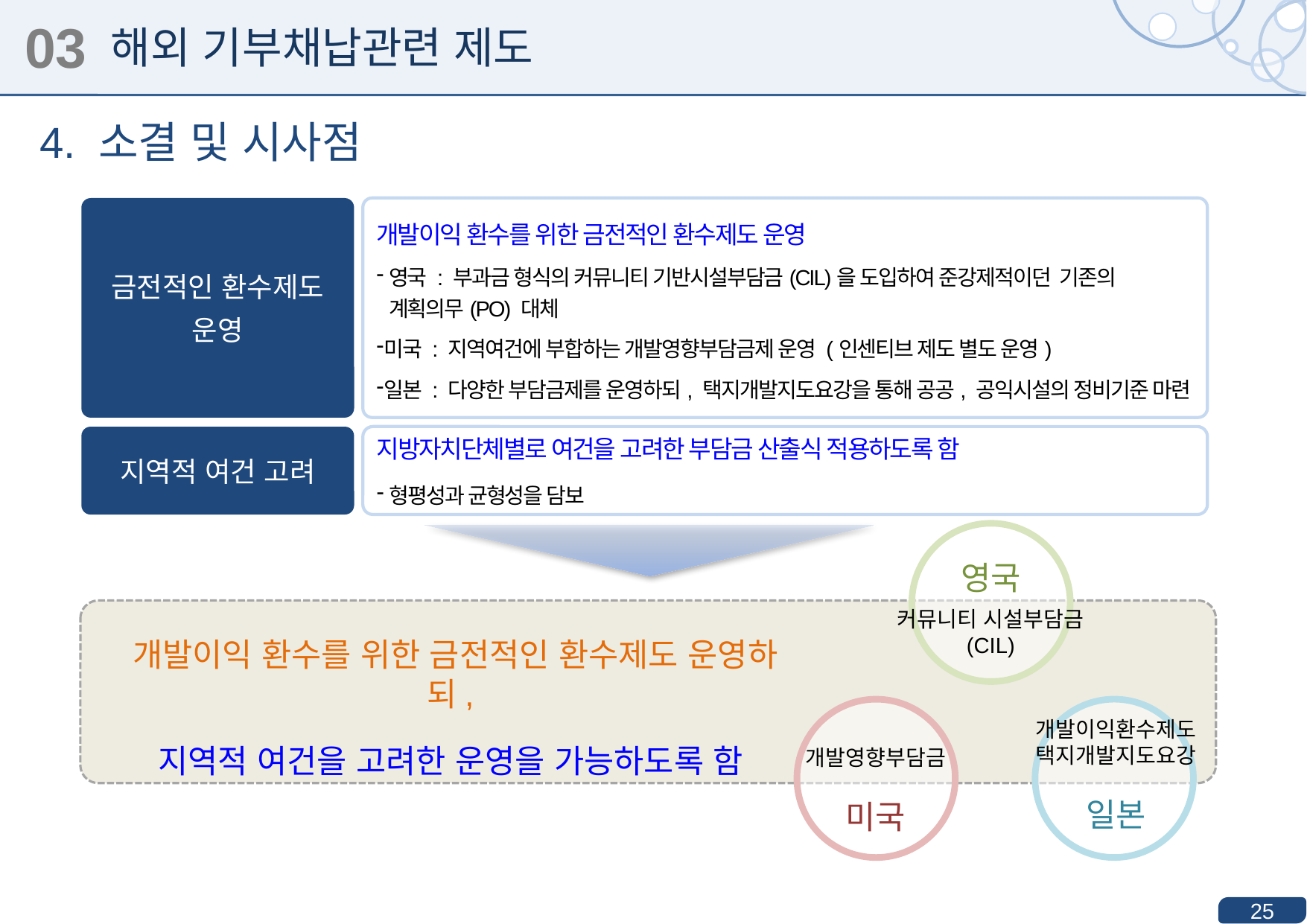

03
해외 기부채납관련 제도
4. 소결 및 시사점
개발이익 환수를 위한 금전적인 환수제도 운영
영국 : 부과금 형식의 커뮤니티 기반시설부담금(CIL)을 도입하여 준강제적이던  기존의 계획의무(PO) 대체
미국 : 지역여건에 부합하는 개발영향부담금제 운영 (인센티브 제도 별도 운영)
일본 : 다양한 부담금제를 운영하되, 택지개발지도요강을 통해 공공, 공익시설의 정비기준 마련
금전적인 환수제도
운영
지방자치단체별로 여건을 고려한 부담금 산출식 적용하도록 함
형평성과 균형성을 담보
지역적 여건 고려

영국
커뮤니티 시설부담금
(CIL)

개발이익 환수를 위한 금전적인 환수제도 운영하되,
지역적 여건을 고려한 운영을 가능하도록 함

개발이익환수제도
택지개발지도요강

일본
개발영향부담금

미국
25